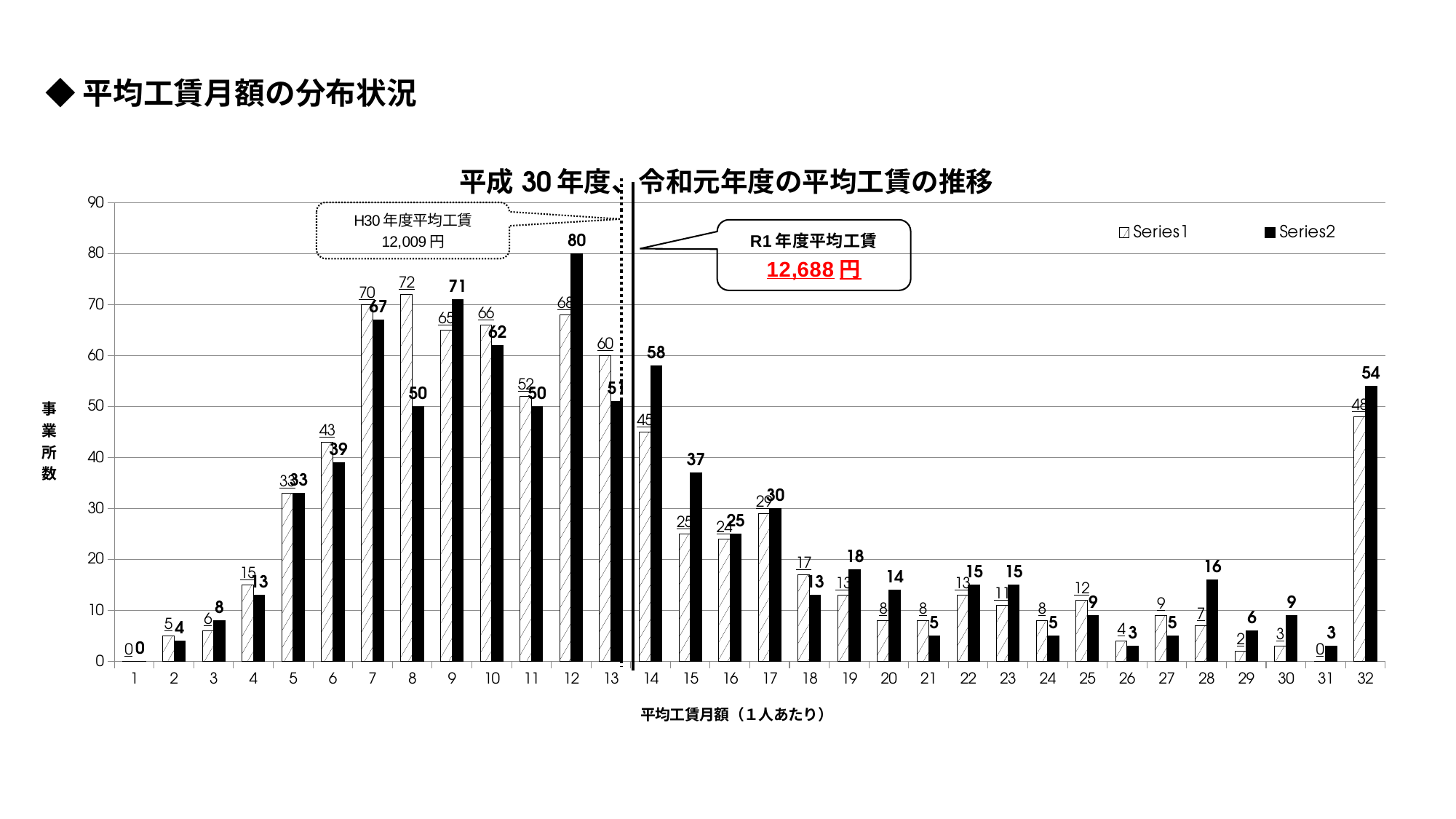

◆平均工賃月額の分布状況

### Chart: 平成30年度、令和元年度の平均工賃の推移

| Category |  |  |
|---|---|---|